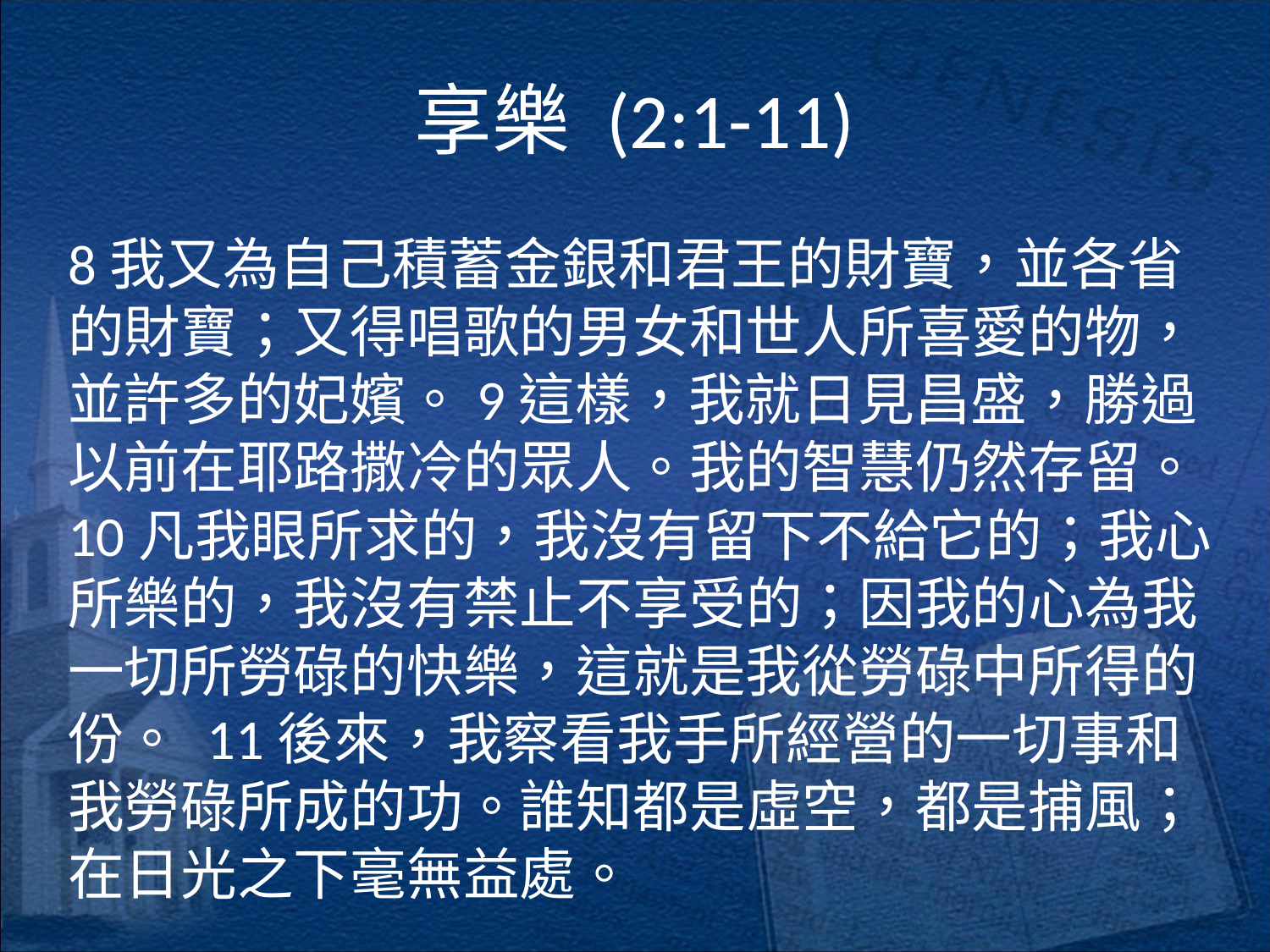

# 享樂 (2:1-11)
8我又為自己積蓄金銀和君王的財寶，並各省的財寶；又得唱歌的男女和世人所喜愛的物，並許多的妃嬪。9這樣，我就日見昌盛，勝過以前在耶路撒冷的眾人。我的智慧仍然存留。 10凡我眼所求的，我沒有留下不給它的；我心所樂的，我沒有禁止不享受的；因我的心為我一切所勞碌的快樂，這就是我從勞碌中所得的份。 11後來，我察看我手所經營的一切事和我勞碌所成的功。誰知都是虛空，都是捕風；在日光之下毫無益處。